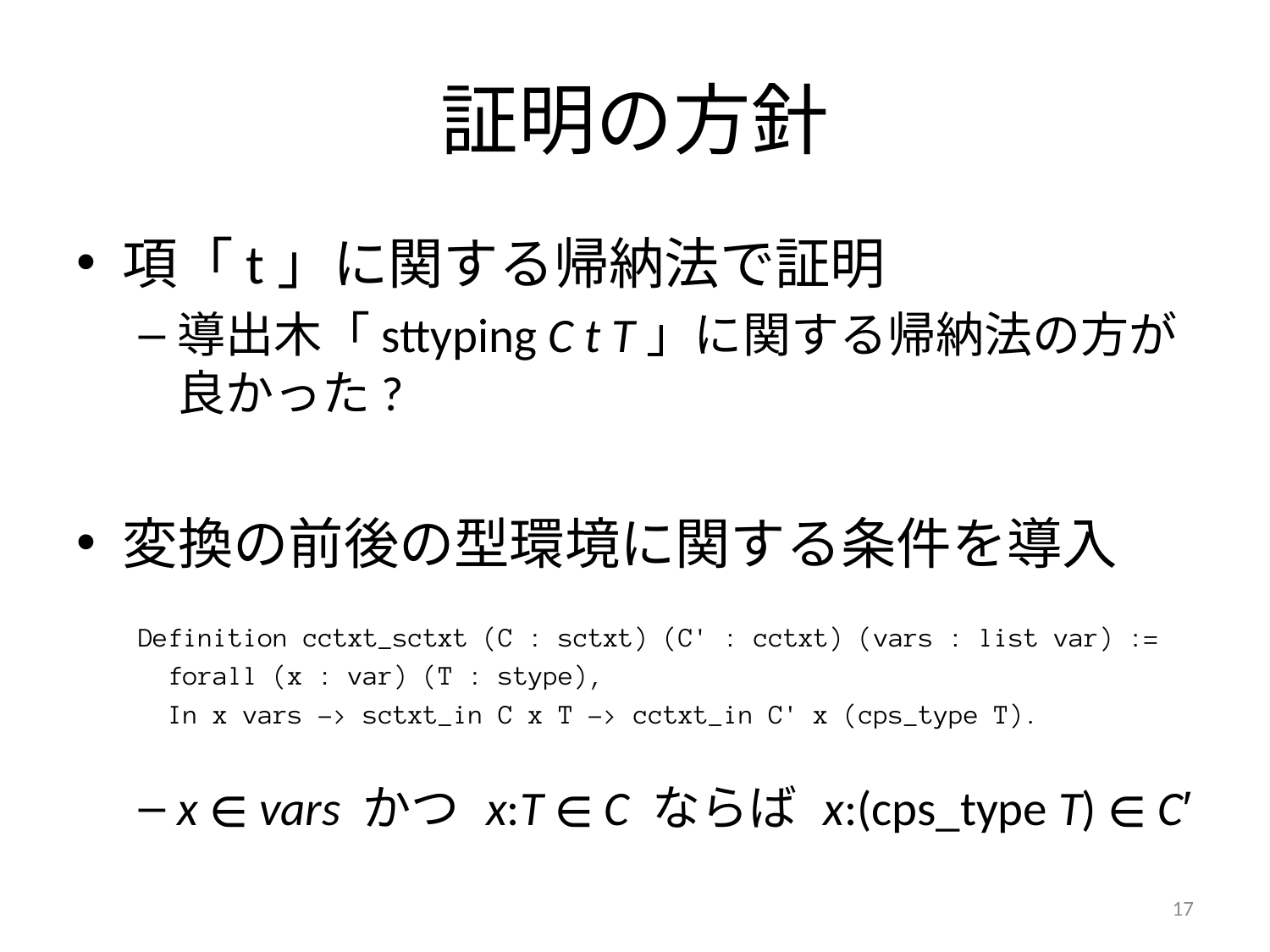

# 証明の方針
項「t」に関する帰納法で証明
導出木「sttyping C t T」に関する帰納法の方が良かった?

変換の前後の型環境に関する条件を導入

Definition cctxt_sctxt (C : sctxt) (C' : cctxt) (vars : list var) :=
  forall (x : var) (T : stype),
  In x vars -> sctxt_in C x T -> cctxt_in C' x (cps_type T).

x ∈ vars かつ x:T ∈ C ならば x:(cps_type T) ∈ C′
17